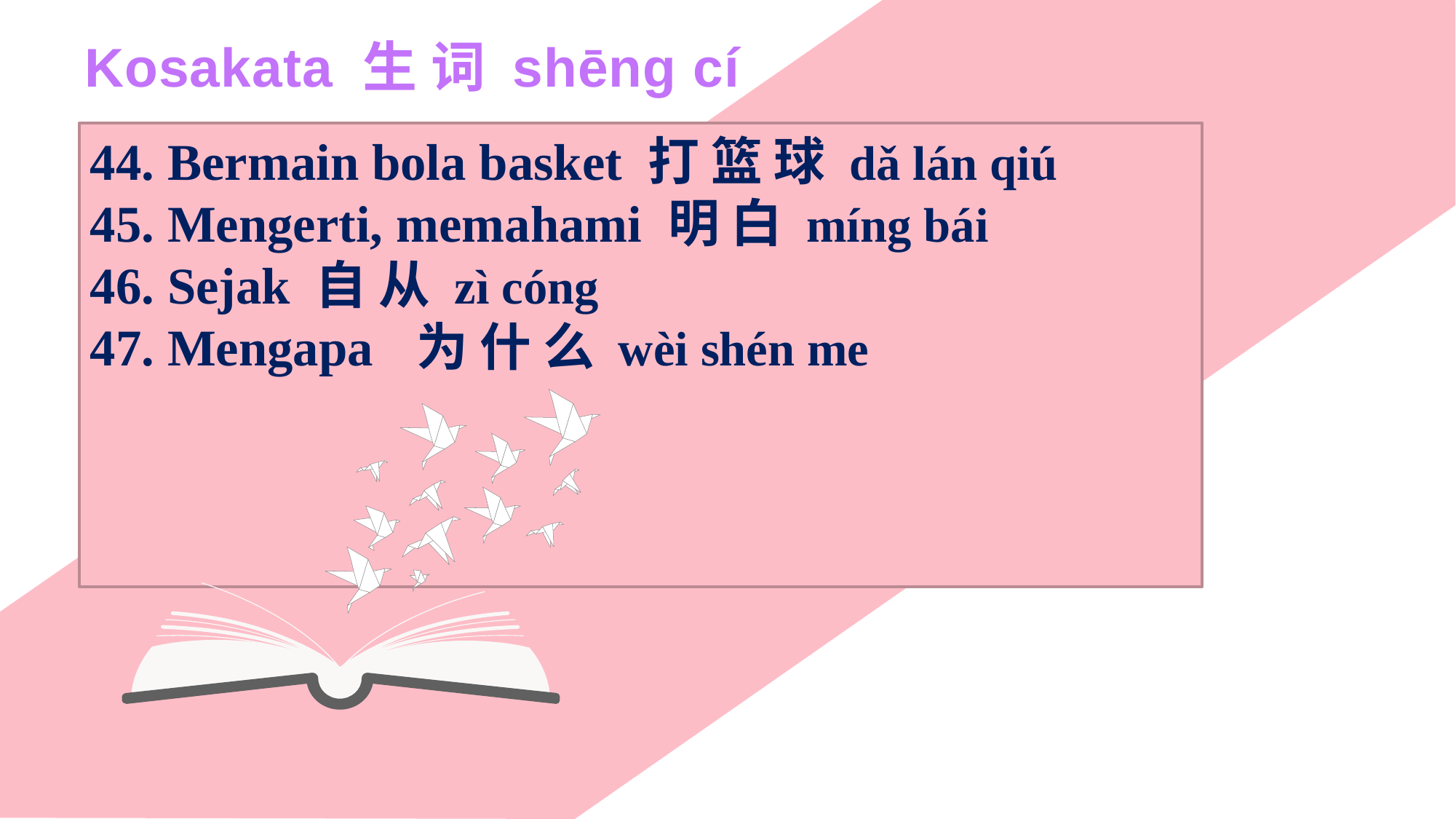

Kosakata 生 词 shēng cí
 Bermain bola basket 打 篮 球 dǎ lán qiú
 Mengerti, memahami 明 白 míng bái
 Sejak 自 从 zì cóng
 Mengapa 为 什 么 wèi shén me